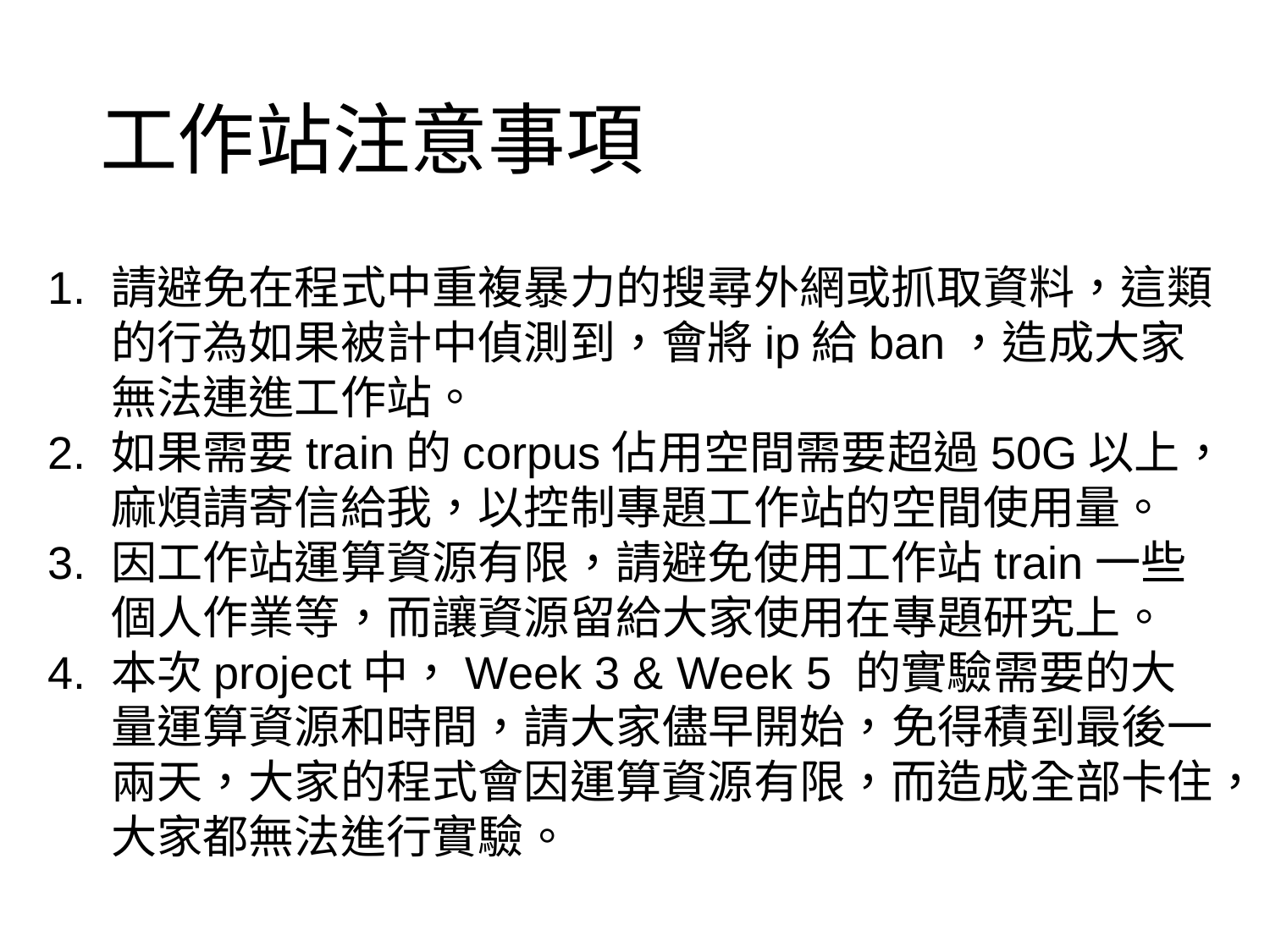

# 工作站注意事項
請避免在程式中重複暴力的搜尋外網或抓取資料，這類的行為如果被計中偵測到，會將ip給ban，造成大家無法連進工作站。
如果需要train的corpus佔用空間需要超過50G以上，麻煩請寄信給我，以控制專題工作站的空間使用量。
因工作站運算資源有限，請避免使用工作站train一些個人作業等，而讓資源留給大家使用在專題研究上。
本次project中，Week 3 & Week 5 的實驗需要的大量運算資源和時間，請大家儘早開始，免得積到最後一兩天，大家的程式會因運算資源有限，而造成全部卡住，大家都無法進行實驗。